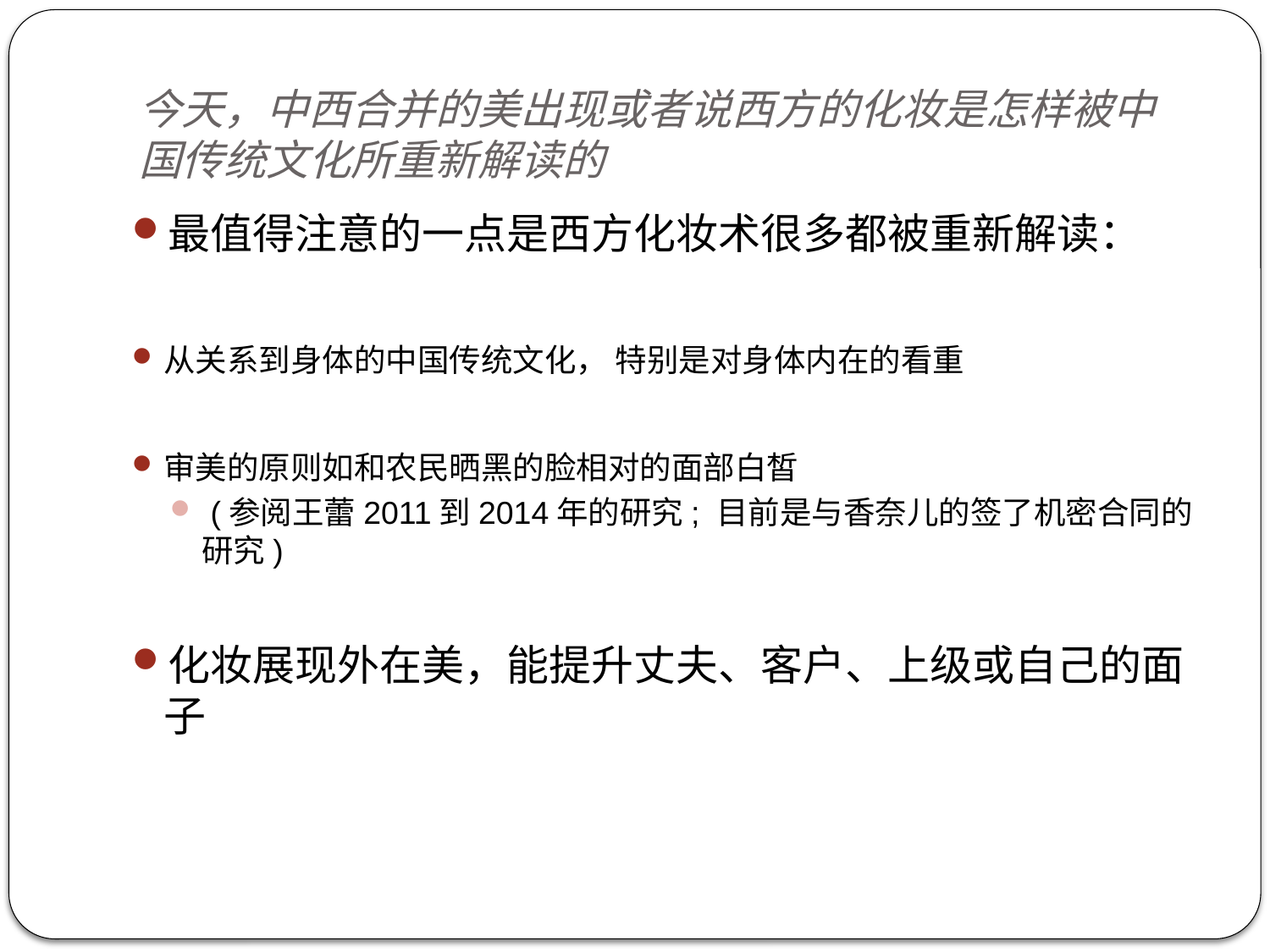

# 今天，中西合并的美出现或者说西方的化妆是怎样被中国传统文化所重新解读的
最值得注意的一点是西方化妆术很多都被重新解读：

从关系到身体的中国传统文化， 特别是对身体内在的看重

审美的原则如和农民晒黑的脸相对的面部白皙
 (参阅王蕾2011到2014年的研究; 目前是与香奈儿的签了机密合同的研究)

化妆展现外在美，能提升丈夫、客户、上级或自己的面子